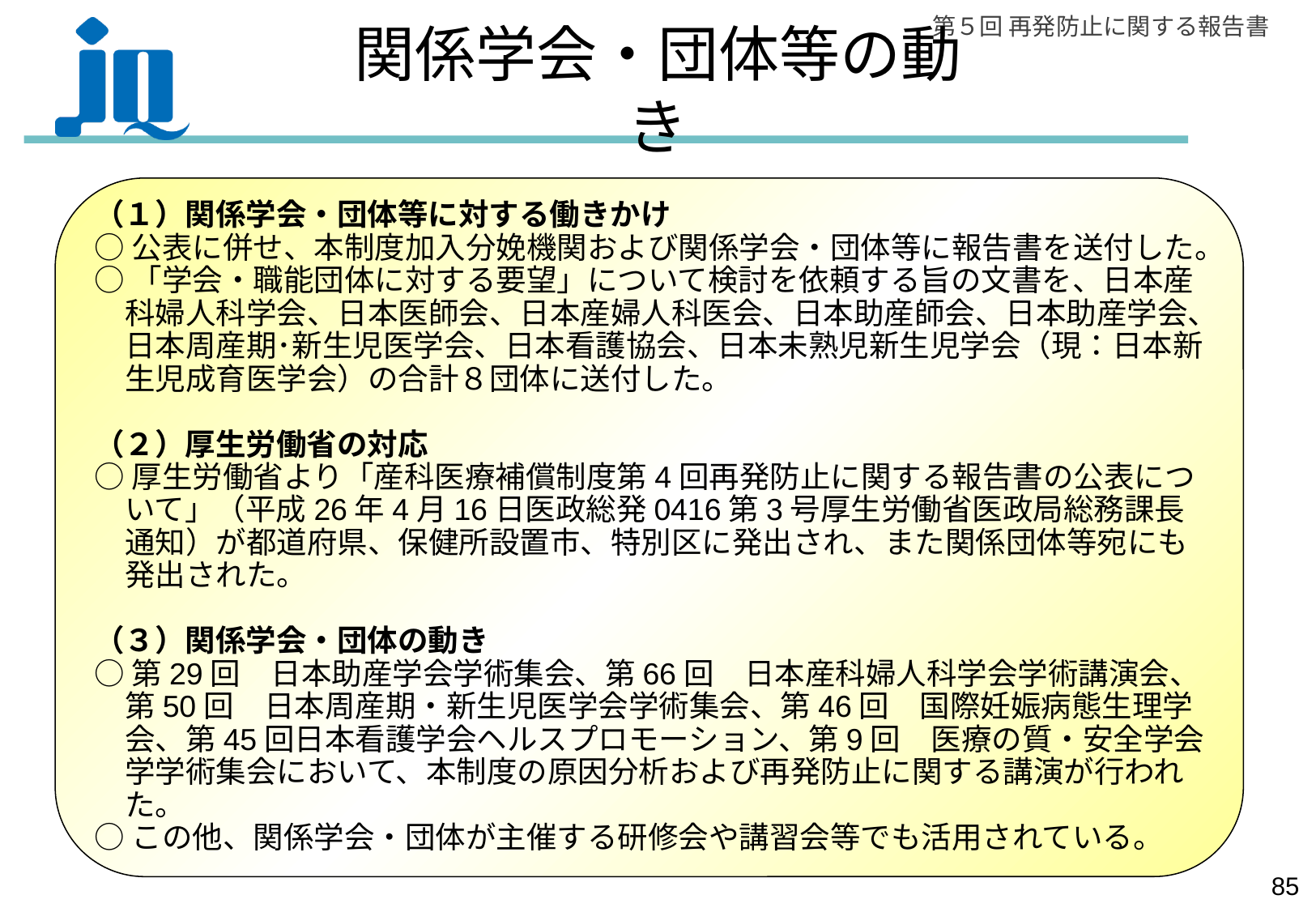

# 関係学会・団体等の動き
（１）関係学会・団体等に対する働きかけ
○公表に併せ、本制度加入分娩機関および関係学会・団体等に報告書を送付した。
○「学会・職能団体に対する要望」について検討を依頼する旨の文書を、日本産科婦人科学会、日本医師会、日本産婦人科医会、日本助産師会、日本助産学会、日本周産期･新生児医学会、日本看護協会、日本未熟児新生児学会（現：日本新生児成育医学会）の合計８団体に送付した。

（２）厚生労働省の対応
○厚生労働省より「産科医療補償制度第4回再発防止に関する報告書の公表について」（平成26年4月16日医政総発0416第3号厚生労働省医政局総務課長通知）が都道府県、保健所設置市、特別区に発出され、また関係団体等宛にも発出された。

（３）関係学会・団体の動き
○第29回　日本助産学会学術集会、第66回　日本産科婦人科学会学術講演会、第50回　日本周産期・新生児医学会学術集会、第46回　国際妊娠病態生理学会、第45回日本看護学会ヘルスプロモーション、第9回　医療の質・安全学会学学術集会において、本制度の原因分析および再発防止に関する講演が行われた。
○この他、関係学会・団体が主催する研修会や講習会等でも活用されている。
85